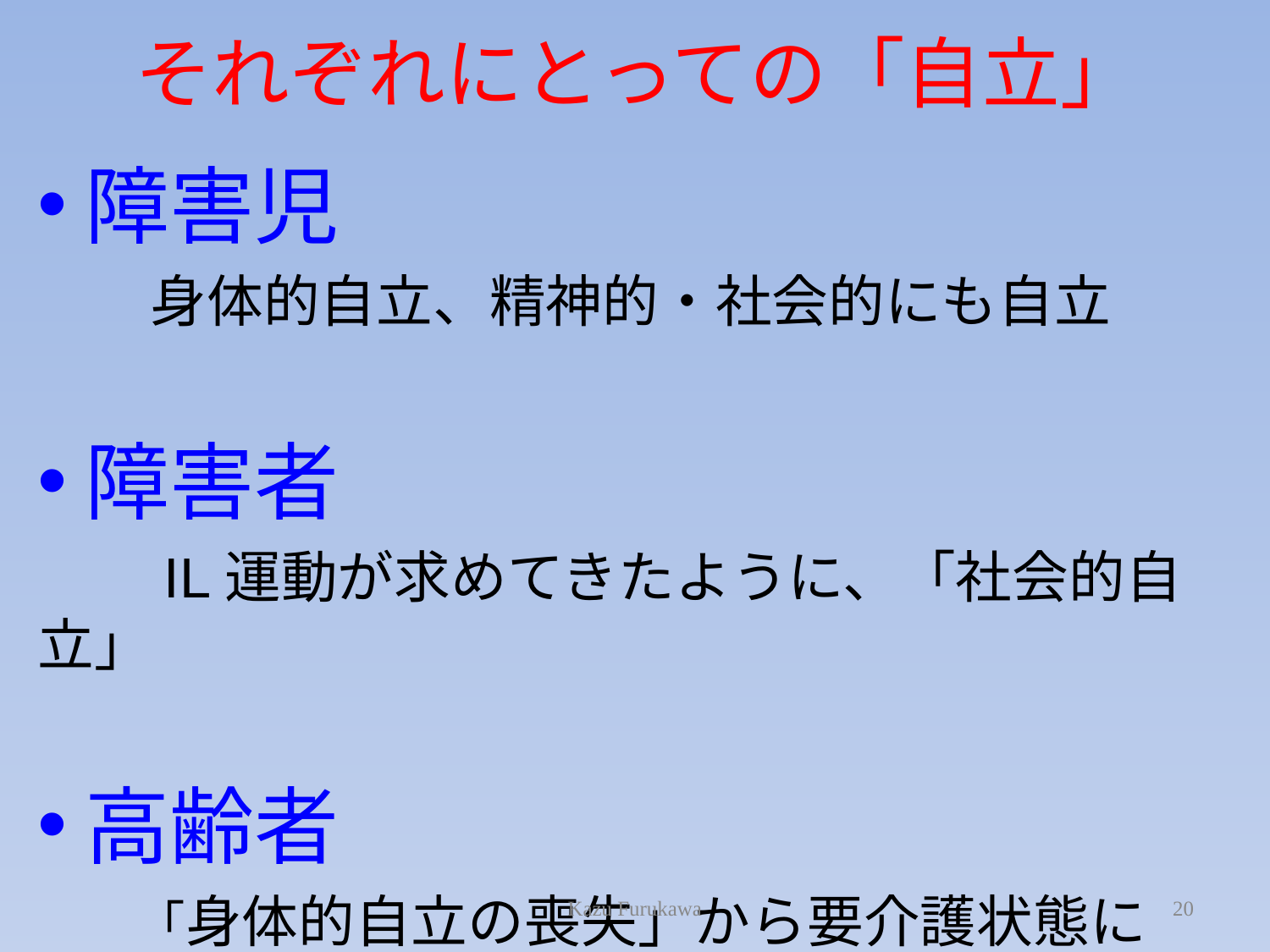

# それぞれにとっての「自立」
障害児
　　身体的自立、精神的・社会的にも自立

障害者
　　IL運動が求めてきたように、「社会的自立」

高齢者
　　「身体的自立の喪失」から要介護状態に
Kazu Furukawa
20